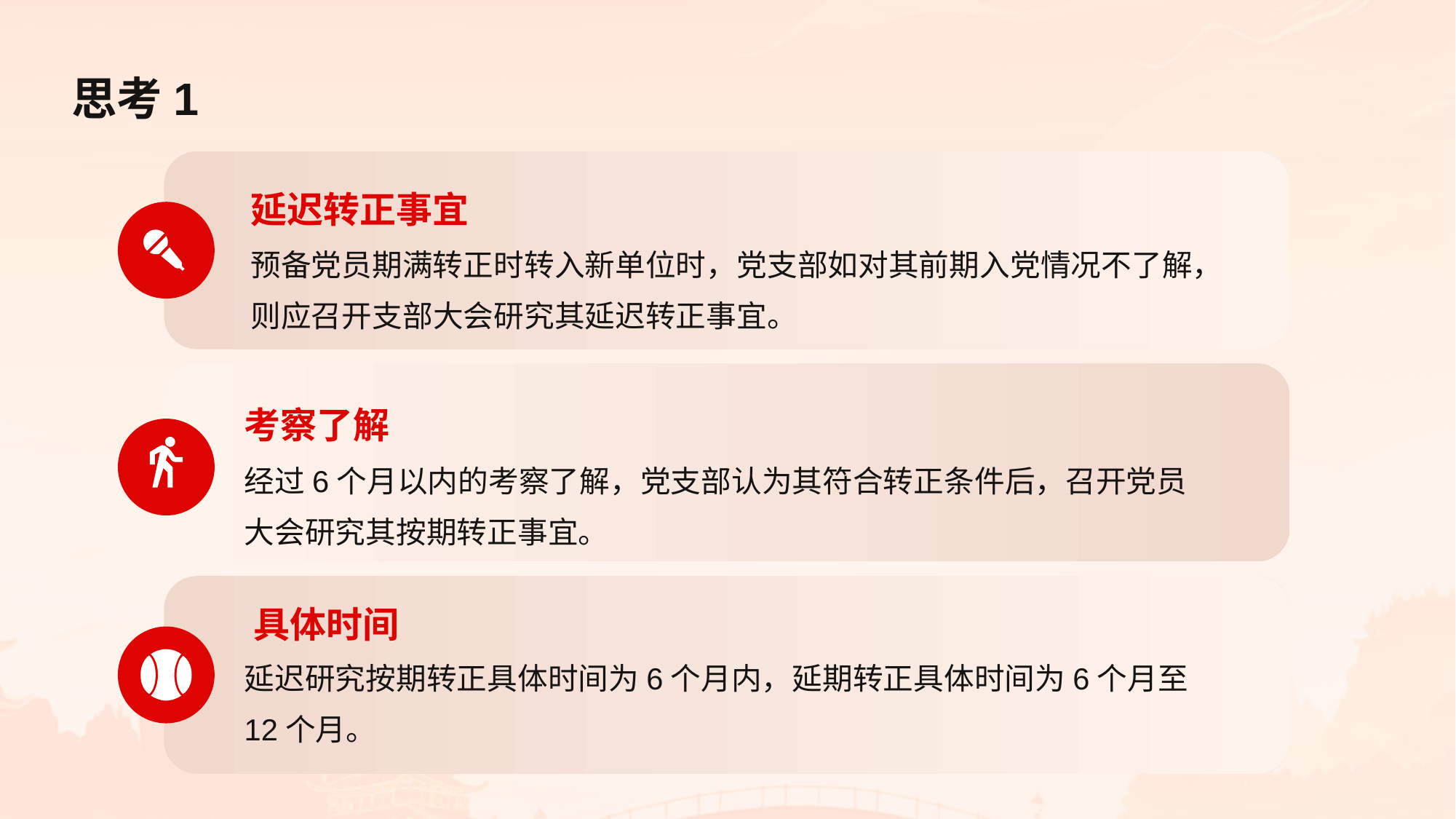

思考1

延迟转正事宜

预备党员期满转正时转入新单位时，党支部如对其前期入党情况不了解，则应召开支部大会研究其延迟转正事宜。

考察了解

经过6个月以内的考察了解，党支部认为其符合转正条件后，召开党员大会研究其按期转正事宜。

具体时间

延迟研究按期转正具体时间为6个月内，延期转正具体时间为6个月至12个月。